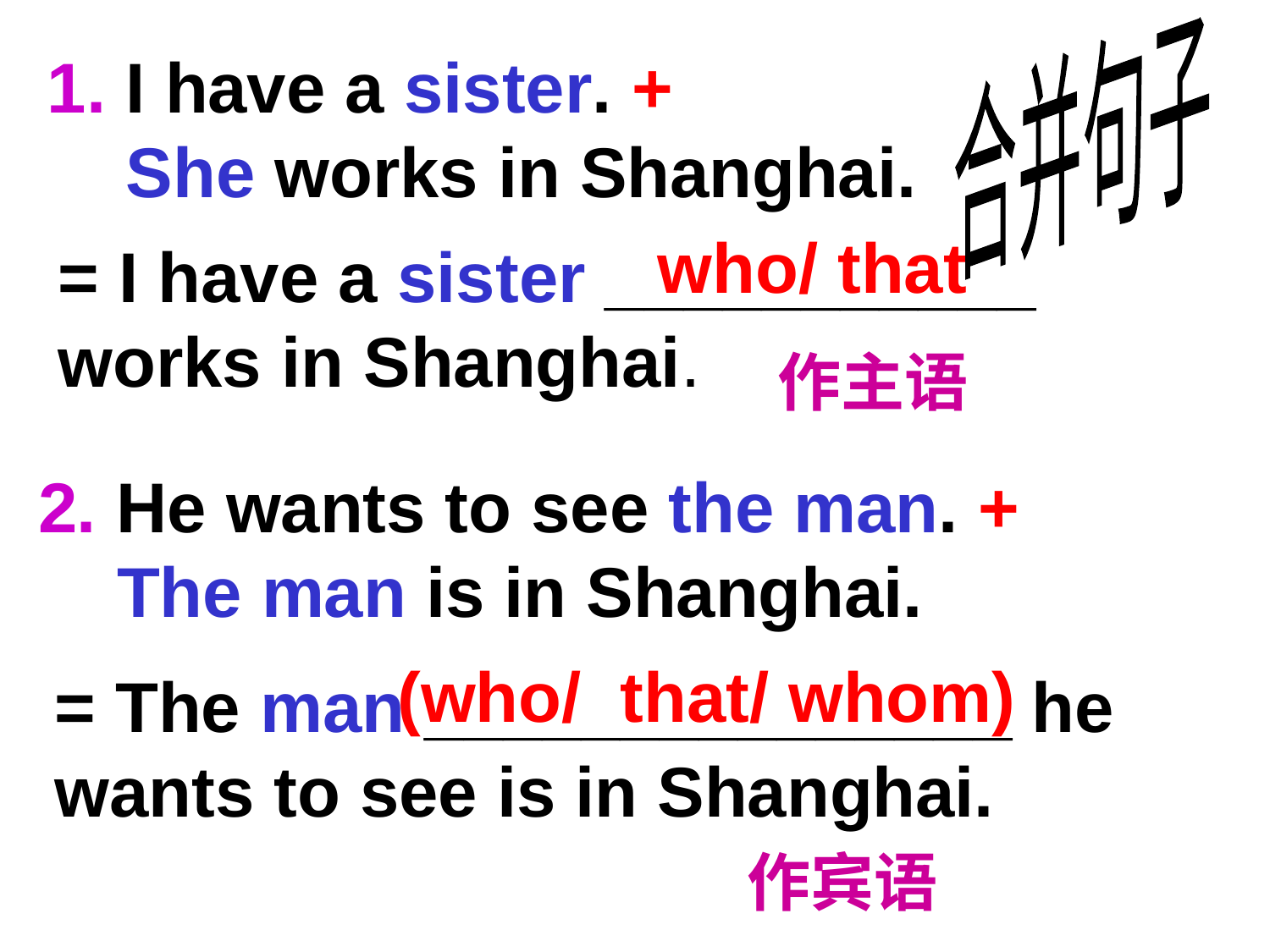

合并句子

1. I have a sister. +
    She works in Shanghai.
who/ that
= I have a sister ___________
works in Shanghai.
作主语
2. He wants to see the man. +
    The man is in Shanghai.
(who/  that/ whom)
= The man _______________ he wants to see is in Shanghai.
作宾语